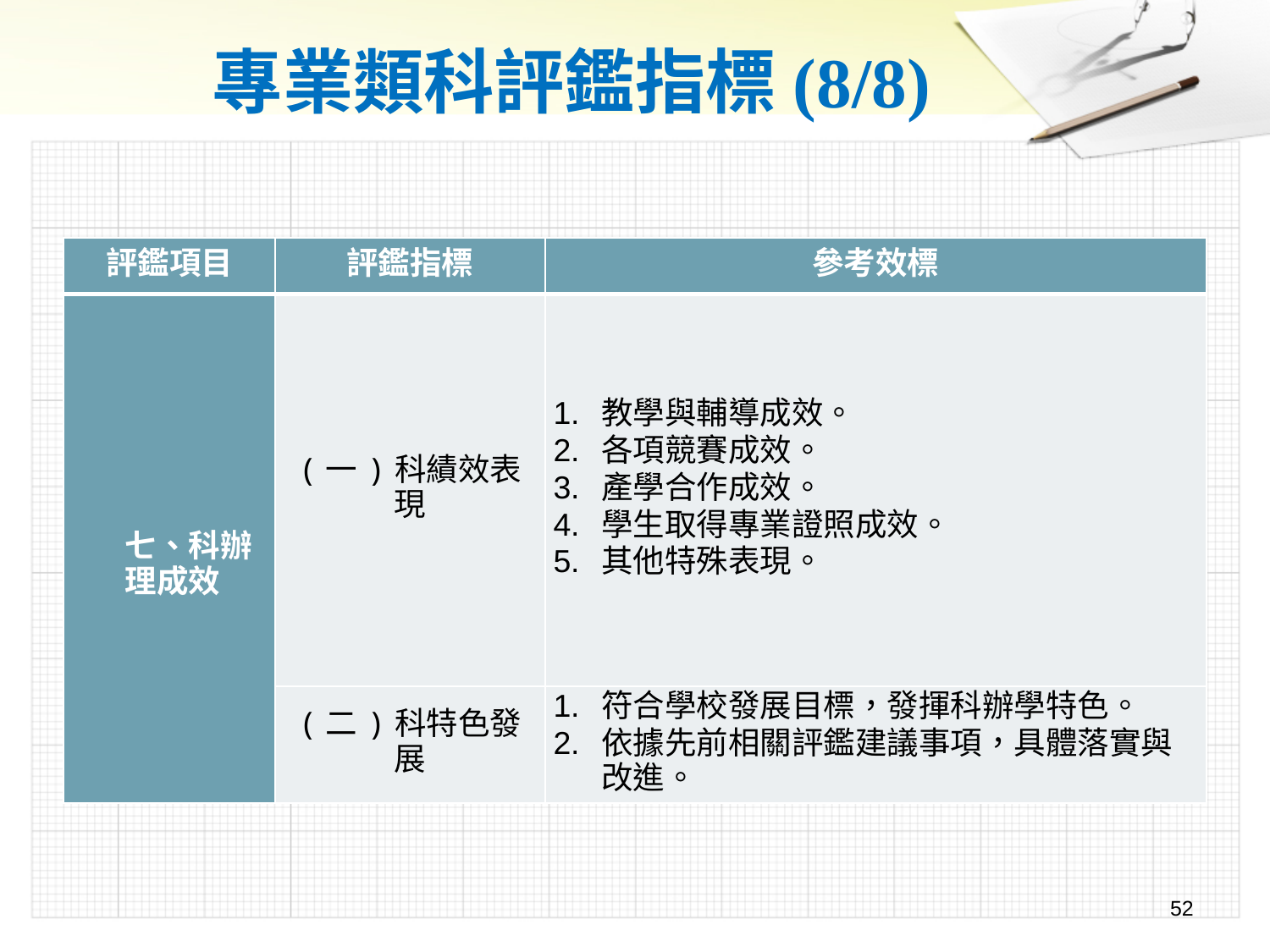

# 專業類科評鑑指標(8/8)
| 評鑑項目 | 評鑑指標 | 參考效標 |
| --- | --- | --- |
| 七、科辦理成效 | (一)科績效表現 | 教學與輔導成效。 各項競賽成效。 產學合作成效。 學生取得專業證照成效。 其他特殊表現。 |
|  | (二)科特色發展 | 符合學校發展目標，發揮科辦學特色。 依據先前相關評鑑建議事項，具體落實與改進。 |
52